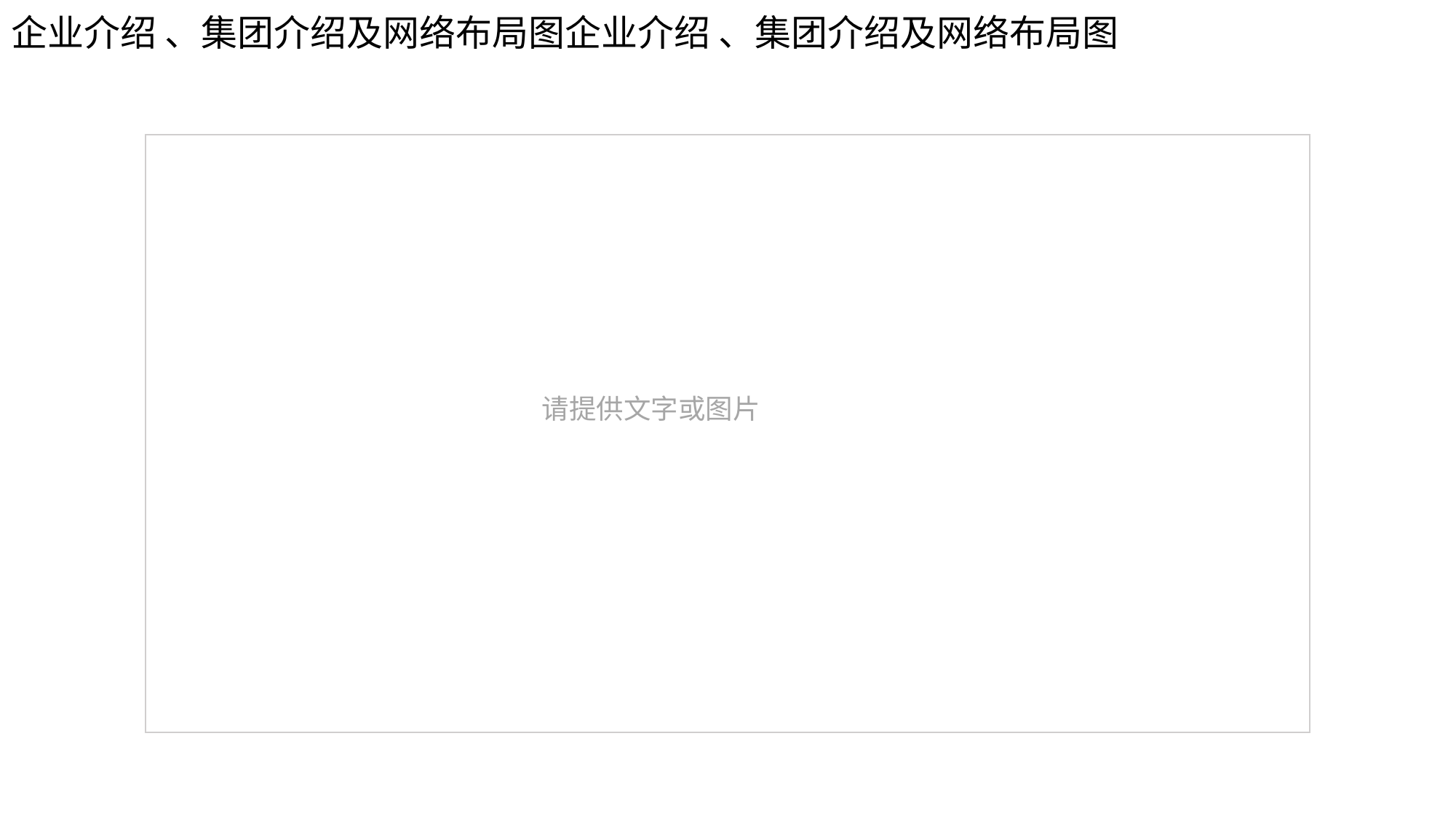

企业介绍 、集团介绍及网络布局图企业介绍 、集团介绍及网络布局图

请提供文字或图片